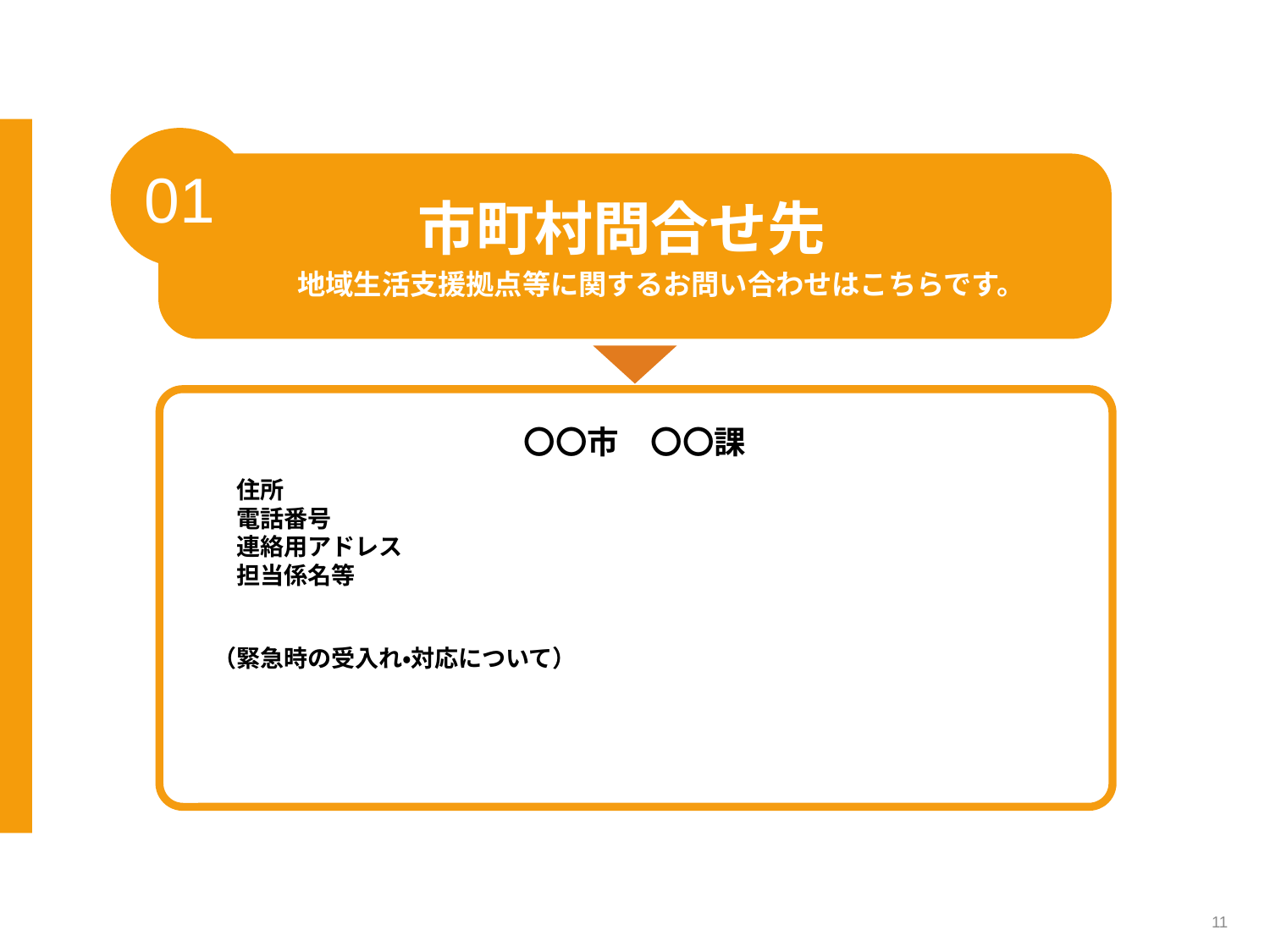

01

市町村問合せ先
地域生活支援拠点等に関するお問い合わせはこちらです。

〇〇市　〇〇課
　　住所
　　電話番号
　　連絡用アドレス
　　担当係名等
　（緊急時の受入れ・対応について）
11